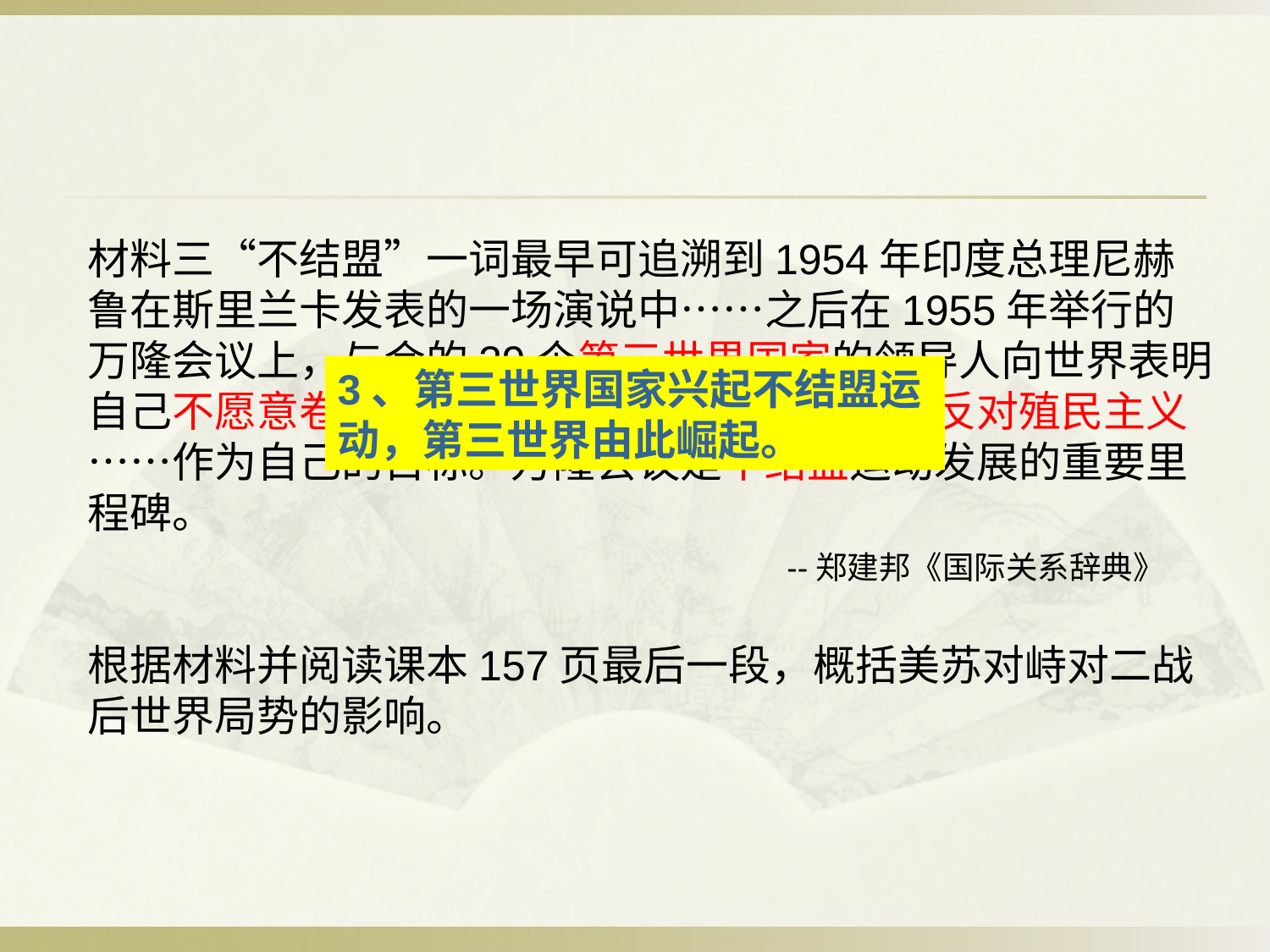

材料三“不结盟”一词最早可追溯到1954年印度总理尼赫鲁在斯里兰卡发表的一场演说中……之后在1955年举行的万隆会议上，与会的29个第三世界国家的领导人向世界表明自己不愿意卷入美国和苏联之间的冷战，而将反对殖民主义……作为自己的目标。万隆会议是不结盟运动发展的重要里程碑。
                                                           --郑建邦《国际关系辞典》

根据材料并阅读课本157页最后一段，概括美苏对峙对二战后世界局势的影响。
3、第三世界国家兴起不结盟运动，第三世界由此崛起。